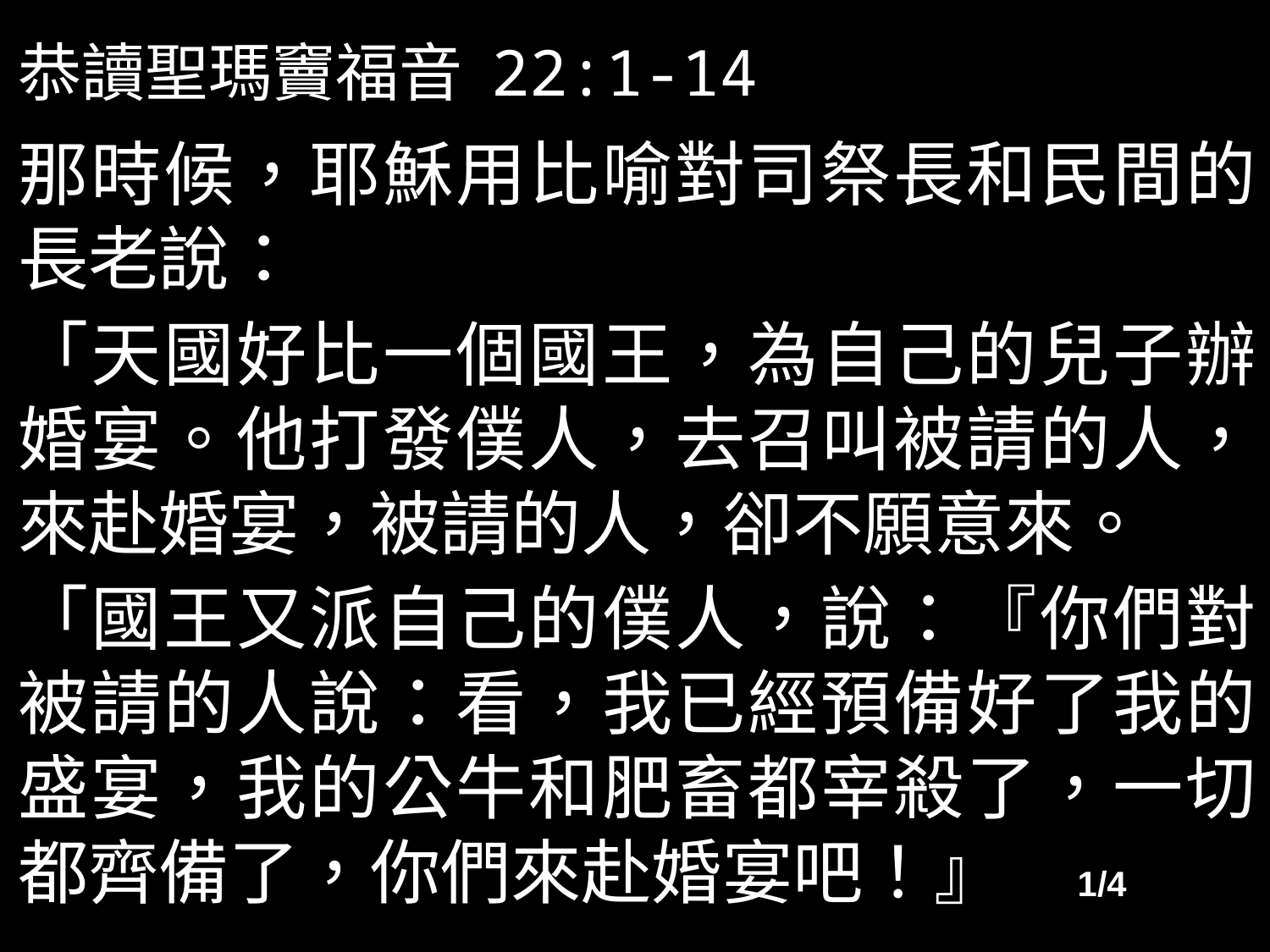

恭讀聖瑪竇福音 22:1-14
那時候，耶穌用比喻對司祭長和民間的長老說：
「天國好比一個國王，為自己的兒子辦婚宴。他打發僕人，去召叫被請的人，來赴婚宴，被請的人，卻不願意來。
「國王又派自己的僕人，說：『你們對被請的人說：看，我已經預備好了我的盛宴，我的公牛和肥畜都宰殺了，一切都齊備了，你們來赴婚宴吧！』

1/4